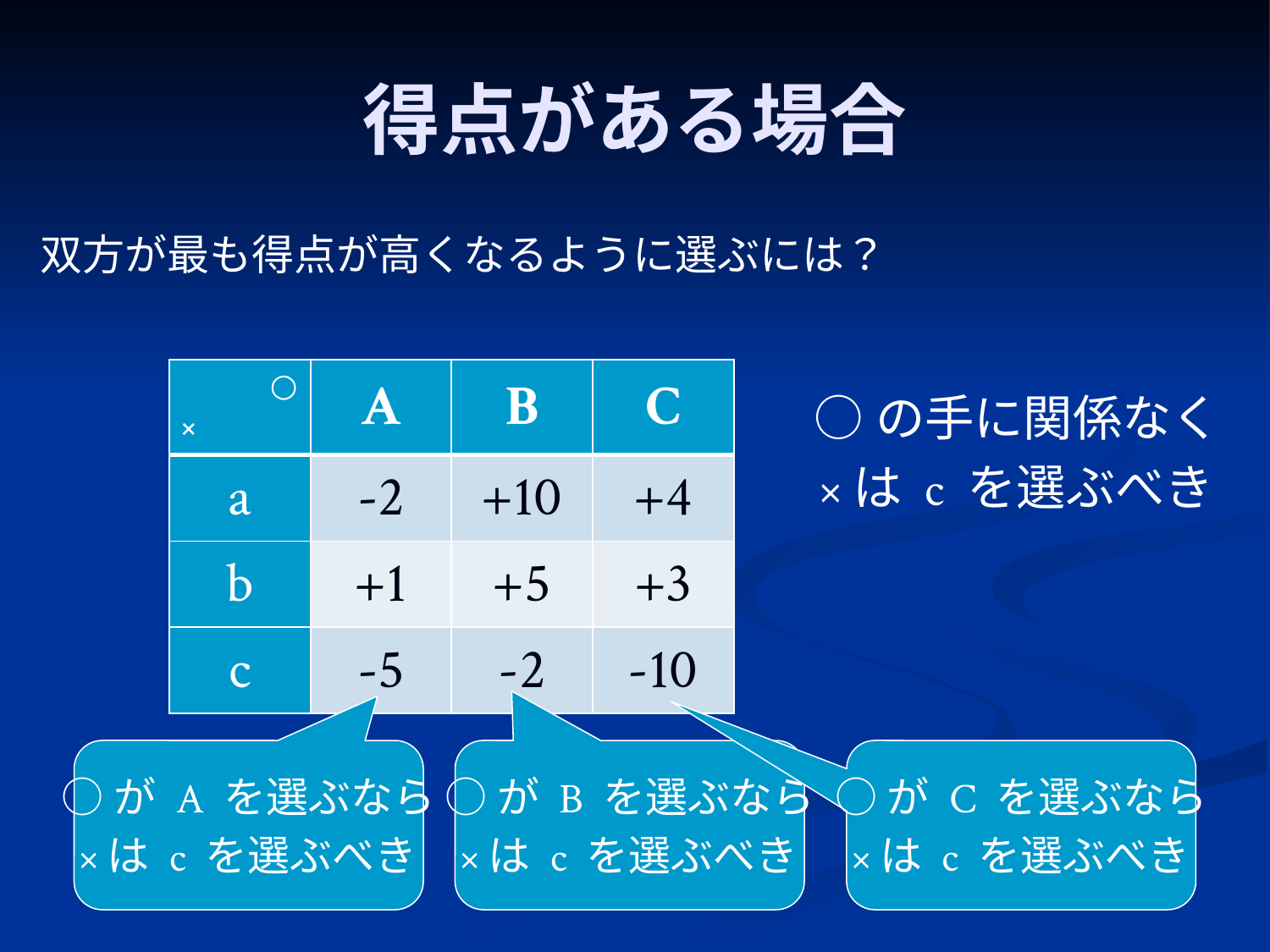

# 得点がある場合
双方が最も得点が高くなるように選ぶには？
| ○ × | A | B | C |
| --- | --- | --- | --- |
| a | -2 | +10 | +4 |
| b | +1 | +5 | +3 |
| c | -5 | -2 | -10 |
○の手に関係なく
×は c を選ぶべき
○が A を選ぶなら
×は c を選ぶべき
○が B を選ぶなら
×は c を選ぶべき
○が C を選ぶなら
×は c を選ぶべき